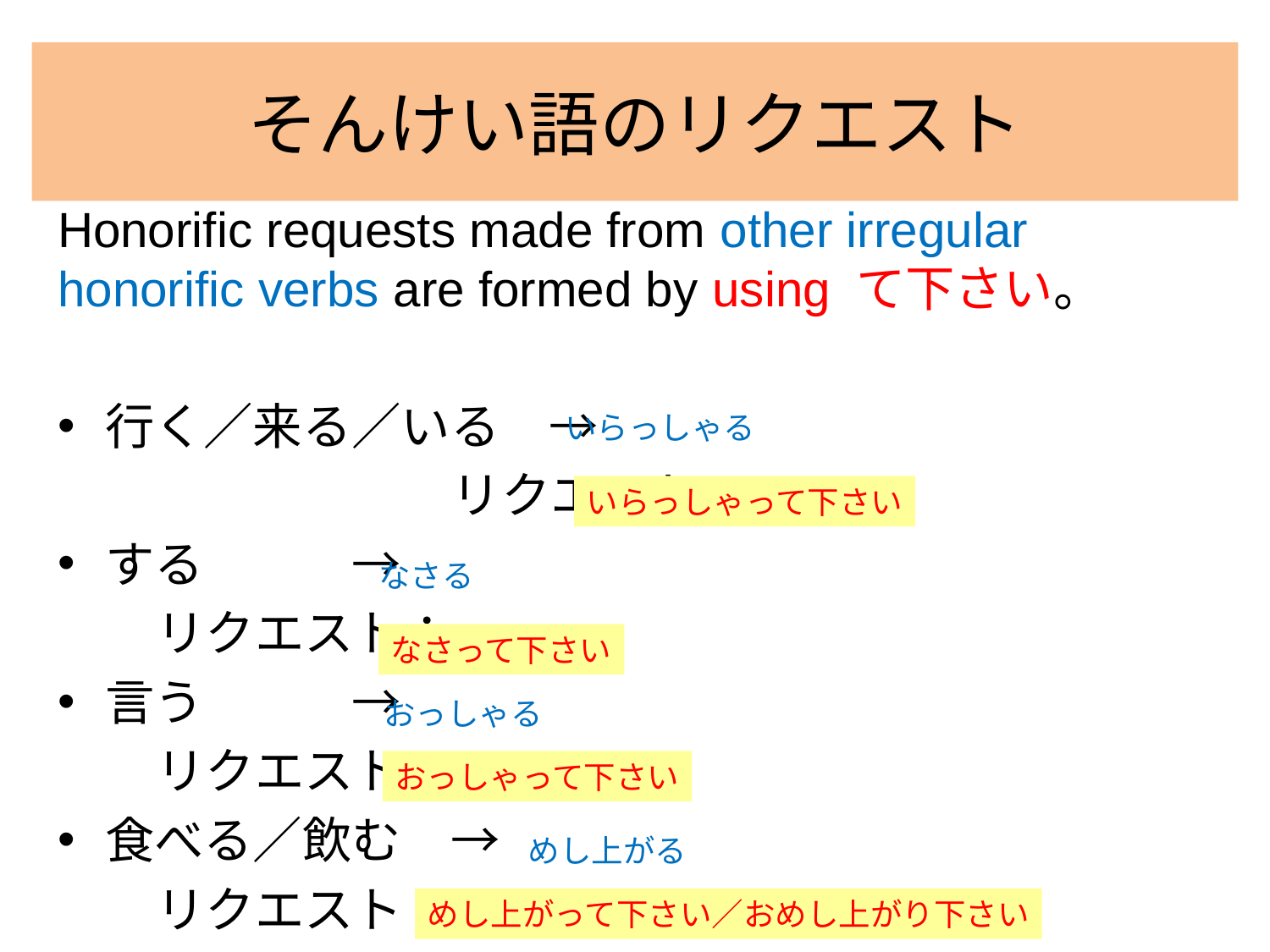

# そんけい語のリクエスト
Honorific requests made from other irregular honorific verbs are formed by using て下さい。

行く／来る／いる　→
　　　　　　　　リクエスト：
する　　　→
　　リクエスト：
言う　　　→
　　リクエスト：
食べる／飲む　→
　　リクエスト：
いらっしゃる
いらっしゃって下さい
なさる
なさって下さい
おっしゃる
おっしゃって下さい
めし上がる
めし上がって下さい／おめし上がり下さい